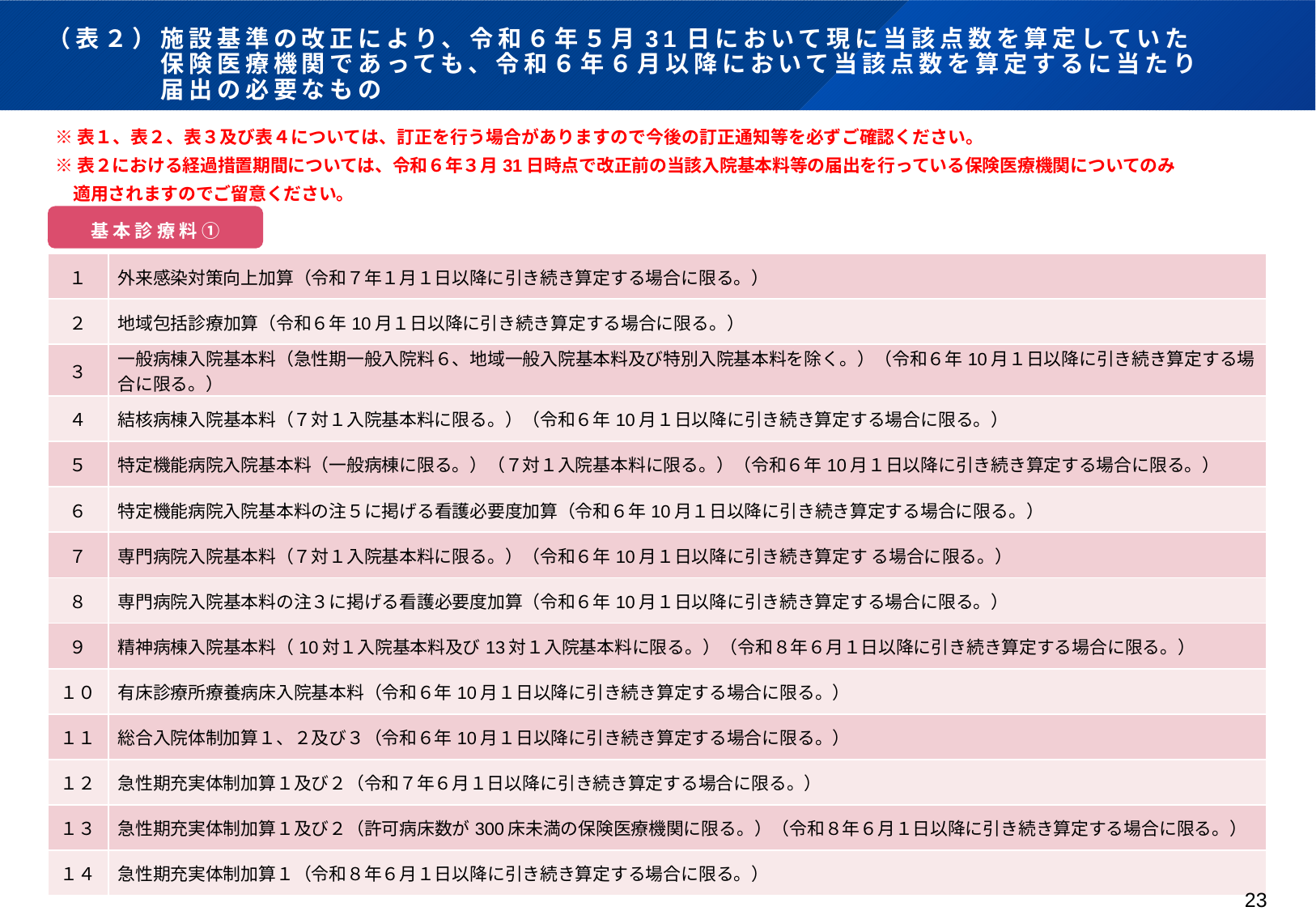

# （表２）施設基準の改正により、令和６年５月31日において現に当該点数を算定していた 　　　　保険医療機関であっても、令和６年６月以降において当該点数を算定するに当たり 　　　　届出の必要なもの
※表１、表２、表３及び表４については、訂正を行う場合がありますので今後の訂正通知等を必ずご確認ください。
※表２における経過措置期間については、令和６年３月31日時点で改正前の当該入院基本料等の届出を行っている保険医療機関についてのみ
　適用されますのでご留意ください。
基本診療料①
| １ | 外来感染対策向上加算（令和７年１月１日以降に引き続き算定する場合に限る。） |
| --- | --- |
| ２ | 地域包括診療加算（令和６年10月１日以降に引き続き算定する場合に限る。） |
| ３ | 一般病棟入院基本料（急性期一般入院料６、地域一般入院基本料及び特別入院基本料を除く。）（令和６年10月１日以降に引き続き算定する場合に限る。） |
| ４ | 結核病棟入院基本料（７対１入院基本料に限る。）（令和６年10月１日以降に引き続き算定する場合に限る。） |
| ５ | 特定機能病院入院基本料（一般病棟に限る。）（７対１入院基本料に限る。）（令和６年10月１日以降に引き続き算定する場合に限る。） |
| ６ | 特定機能病院入院基本料の注５に掲げる看護必要度加算（令和６年10月１日以降に引き続き算定する場合に限る。） |
| ７ | 専門病院入院基本料（７対１入院基本料に限る。）（令和６年10月１日以降に引き続き算定す る場合に限る。） |
| ８ | 専門病院入院基本料の注３に掲げる看護必要度加算（令和６年10月１日以降に引き続き算定する場合に限る。） |
| ９ | 精神病棟入院基本料（10対１入院基本料及び13対１入院基本料に限る。）（令和８年６月１日以降に引き続き算定する場合に限る。） |
| １０ | 有床診療所療養病床入院基本料（令和６年10月１日以降に引き続き算定する場合に限る。） |
| １１ | 総合入院体制加算１、２及び３（令和６年10月１日以降に引き続き算定する場合に限る。） |
| １２ | 急性期充実体制加算１及び２（令和７年６月１日以降に引き続き算定する場合に限る。） |
| １３ | 急性期充実体制加算１及び２（許可病床数が300床未満の保険医療機関に限る。）（令和８年６月１日以降に引き続き算定する場合に限る。） |
| １４ | 急性期充実体制加算１（令和８年６月１日以降に引き続き算定する場合に限る。） |
23